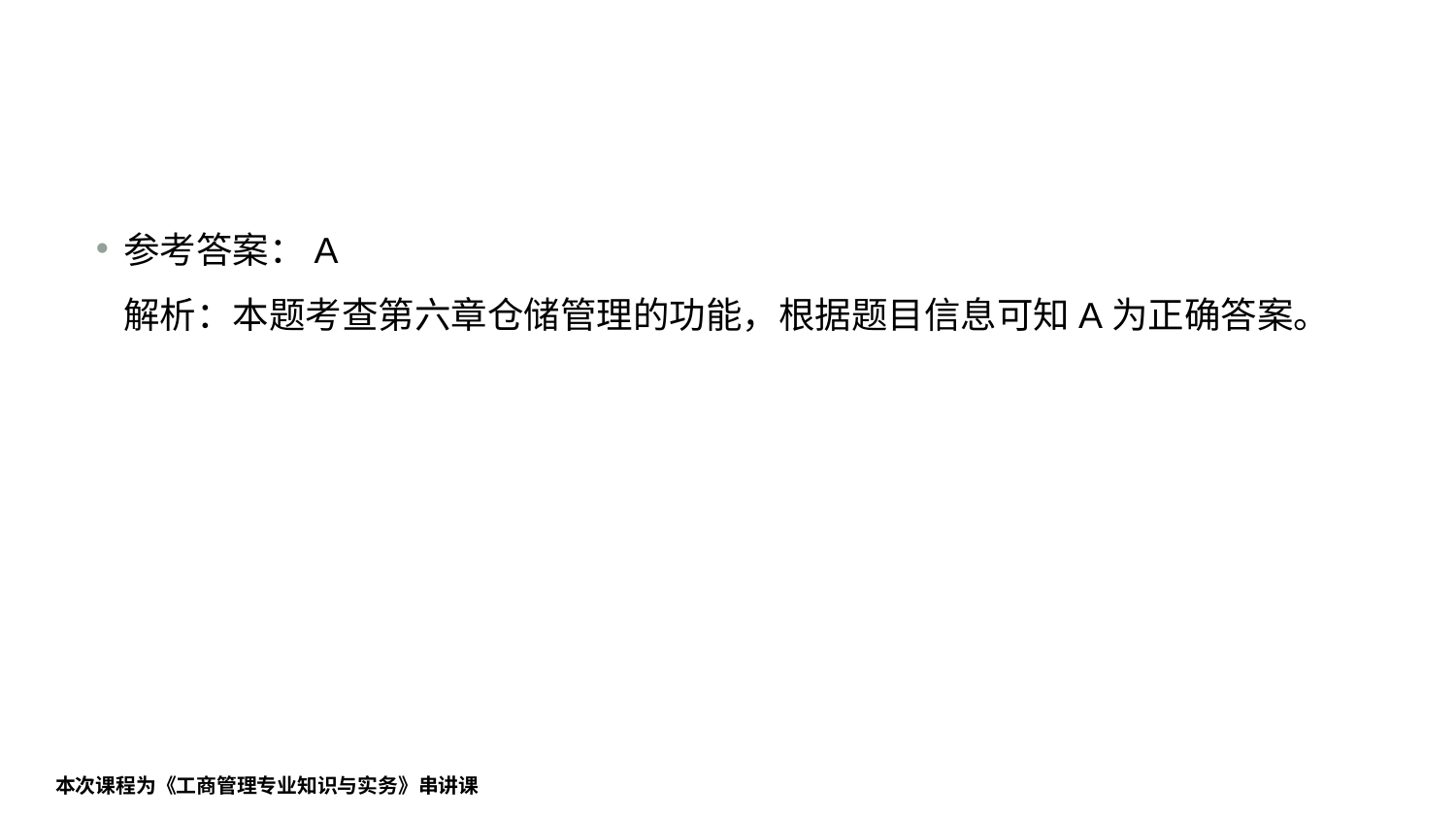

#

参考答案：A
解析：本题考查第六章仓储管理的功能，根据题目信息可知A为正确答案。